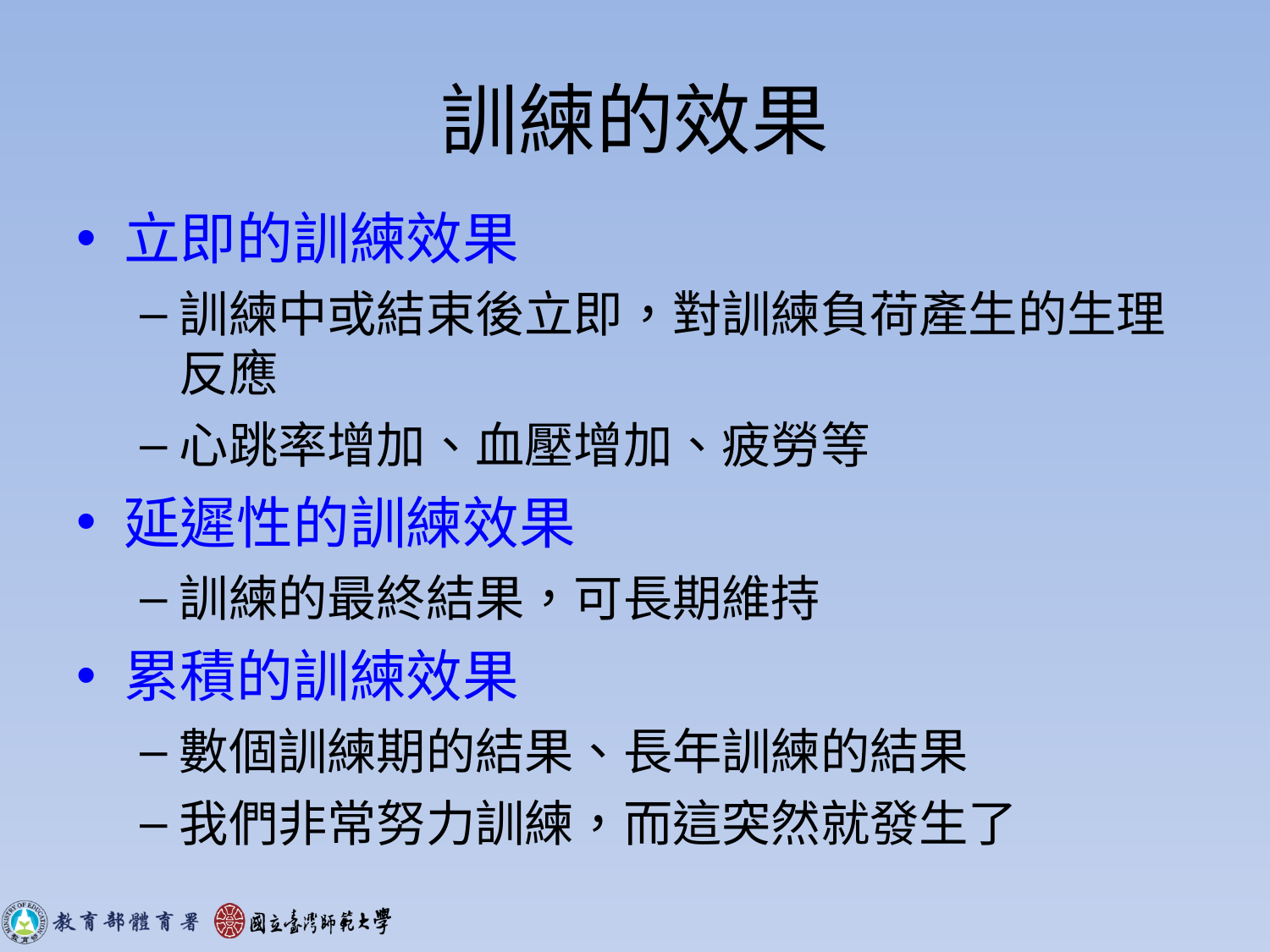

# 訓練的效果
立即的訓練效果
訓練中或結束後立即，對訓練負荷產生的生理反應
心跳率增加、血壓增加、疲勞等
延遲性的訓練效果
訓練的最終結果，可長期維持
累積的訓練效果
數個訓練期的結果、長年訓練的結果
我們非常努力訓練，而這突然就發生了